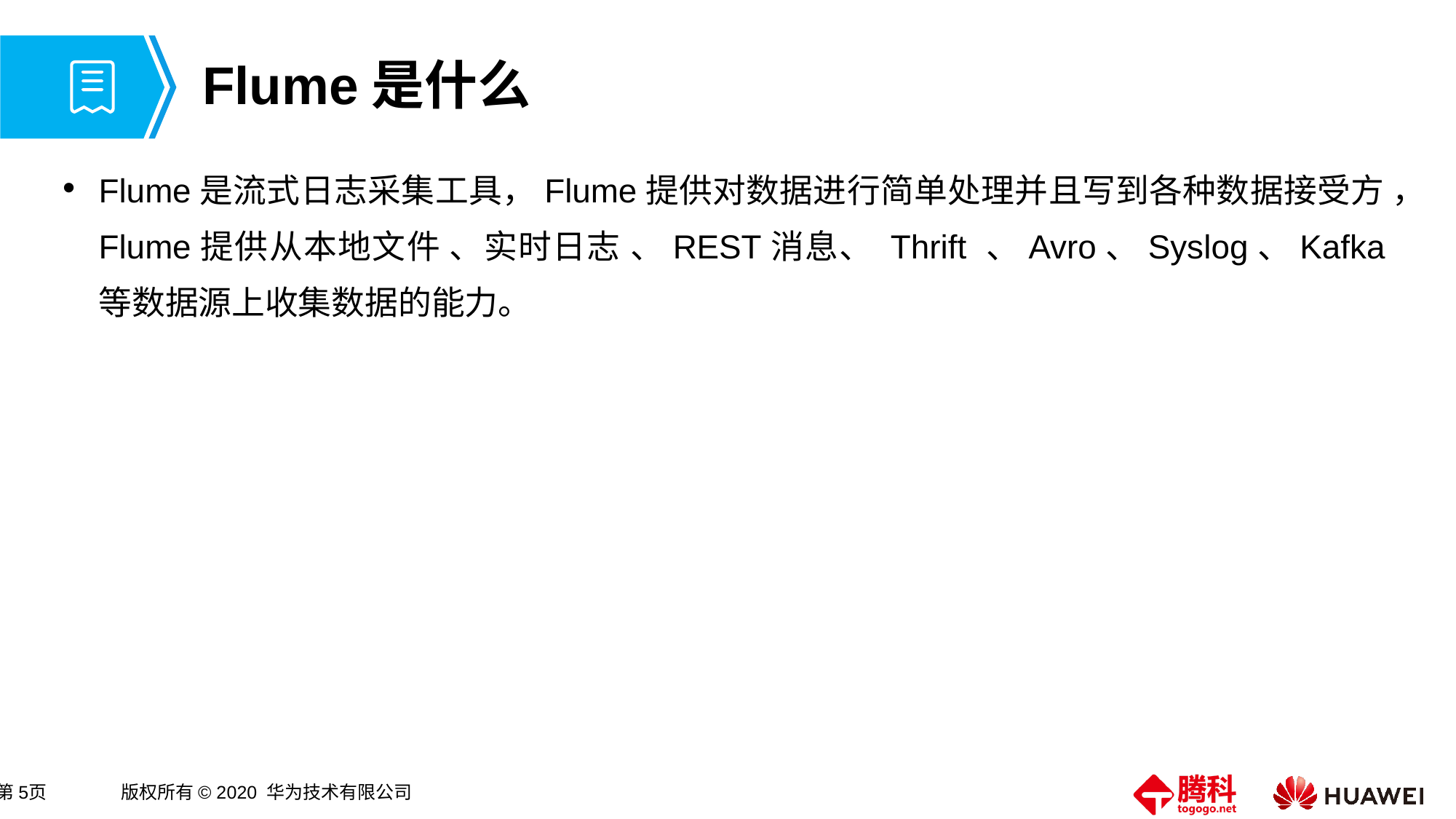

# Flume是什么
Flume是流式日志采集工具，Flume提供对数据进行简单处理并且写到各种数据接受方 ，Flume提供从本地文件 、实时日志 、REST消息、 Thrift 、Avro、Syslog、Kafka等数据源上收集数据的能力。